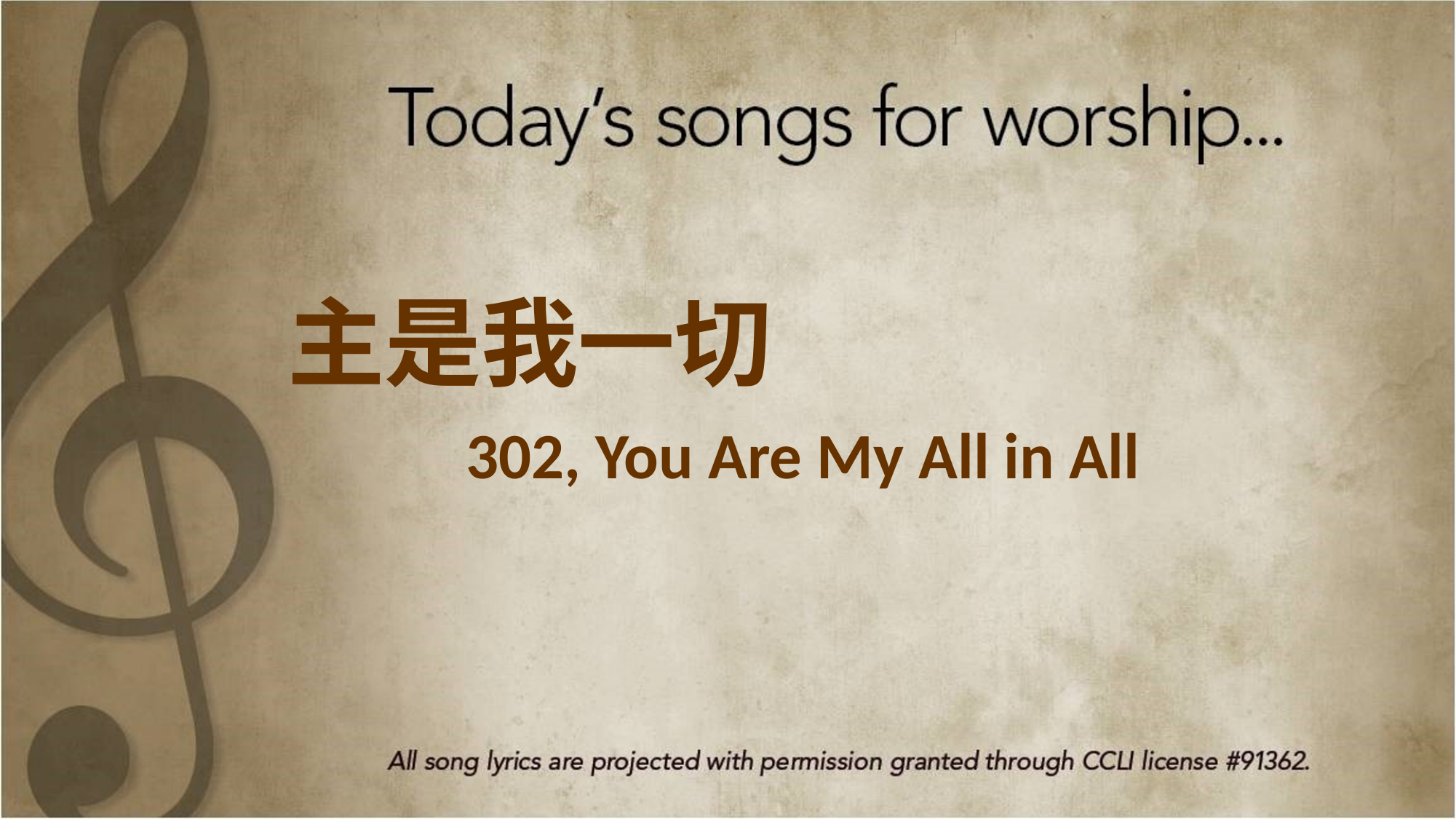

主是我一切
302, You Are My All in All